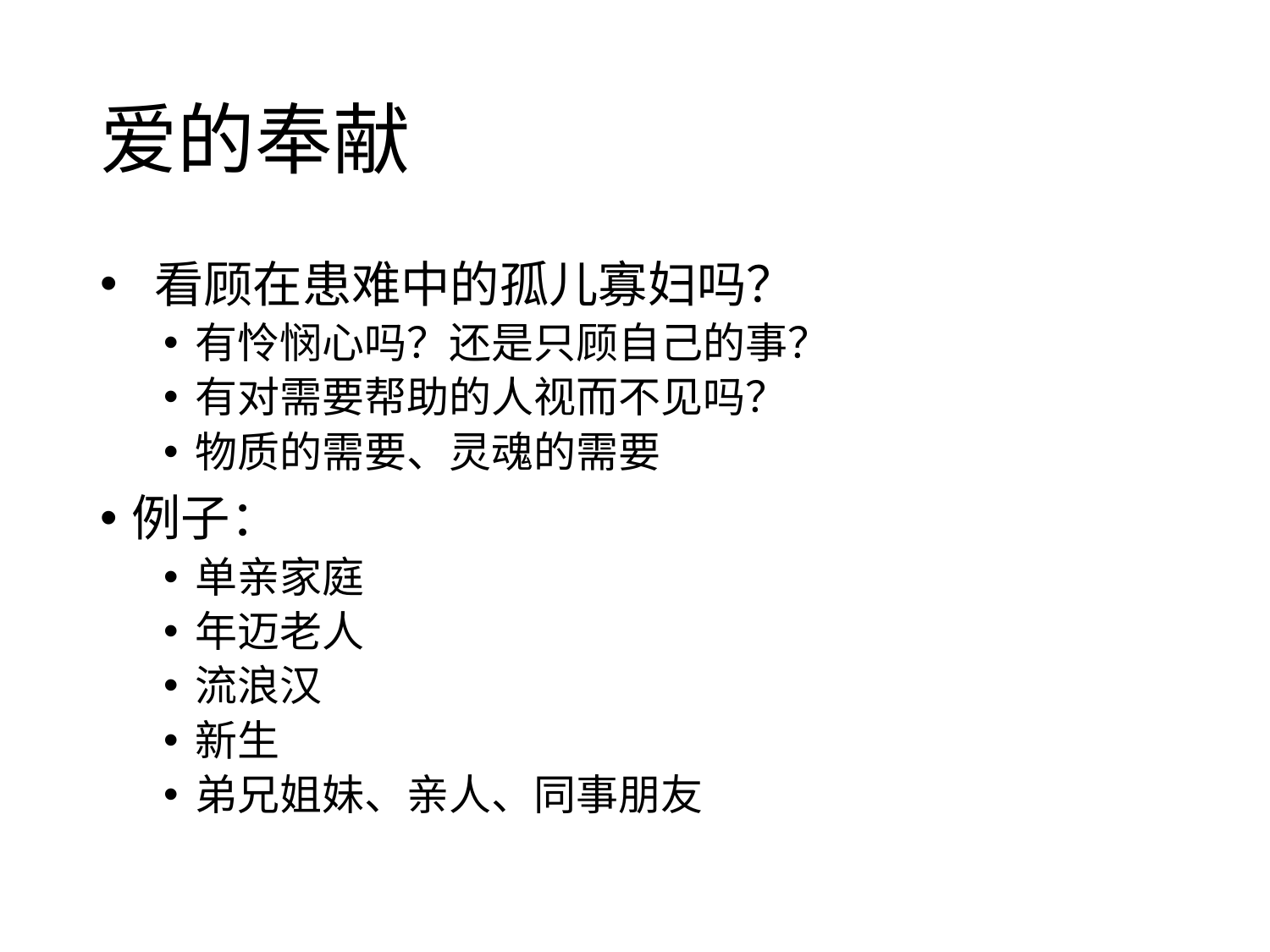

# 爱的奉献
 看顾在患难中的孤儿寡妇吗？
有怜悯心吗？还是只顾自己的事？
有对需要帮助的人视而不见吗？
物质的需要、灵魂的需要
例子：
单亲家庭
年迈老人
流浪汉
新生
弟兄姐妹、亲人、同事朋友